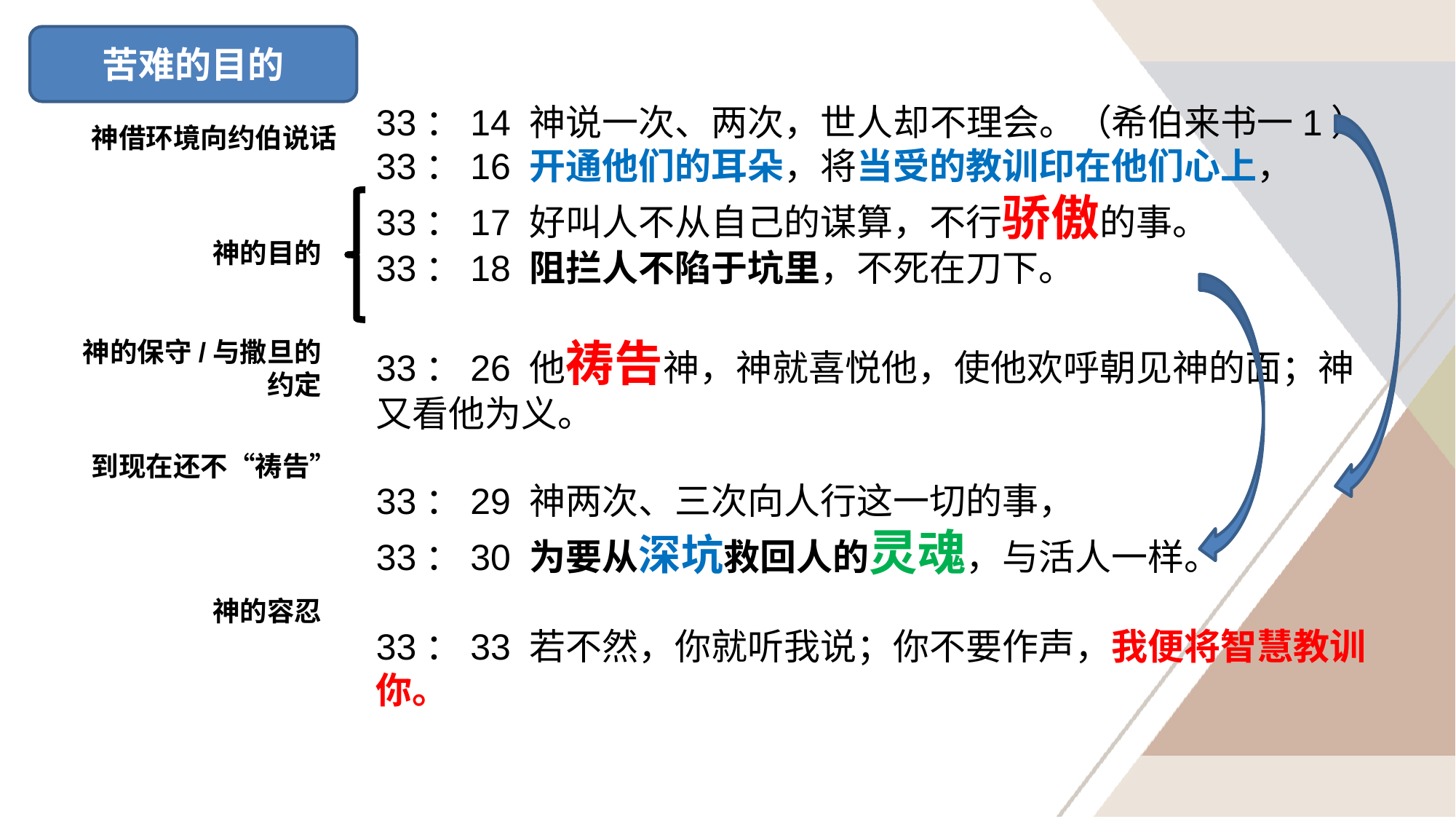

苦难的目的
33：14 神说一次、两次，世人却不理会。（希伯来书一1）
33：16 开通他们的耳朵，将当受的教训印在他们心上，
33：17 好叫人不从自己的谋算，不行骄傲的事。
33：18 阻拦人不陷于坑里，不死在刀下。

33：26 他祷告神，神就喜悦他，使他欢呼朝见神的面；神又看他为义。

33：29 神两次、三次向人行这一切的事，
33：30 为要从深坑救回人的灵魂，与活人一样。

33：33 若不然，你就听我说；你不要作声，我便将智慧教训你。
神借环境向约伯说话

神的目的

神的保守/与撒旦的约定
到现在还不“祷告”
神的容忍